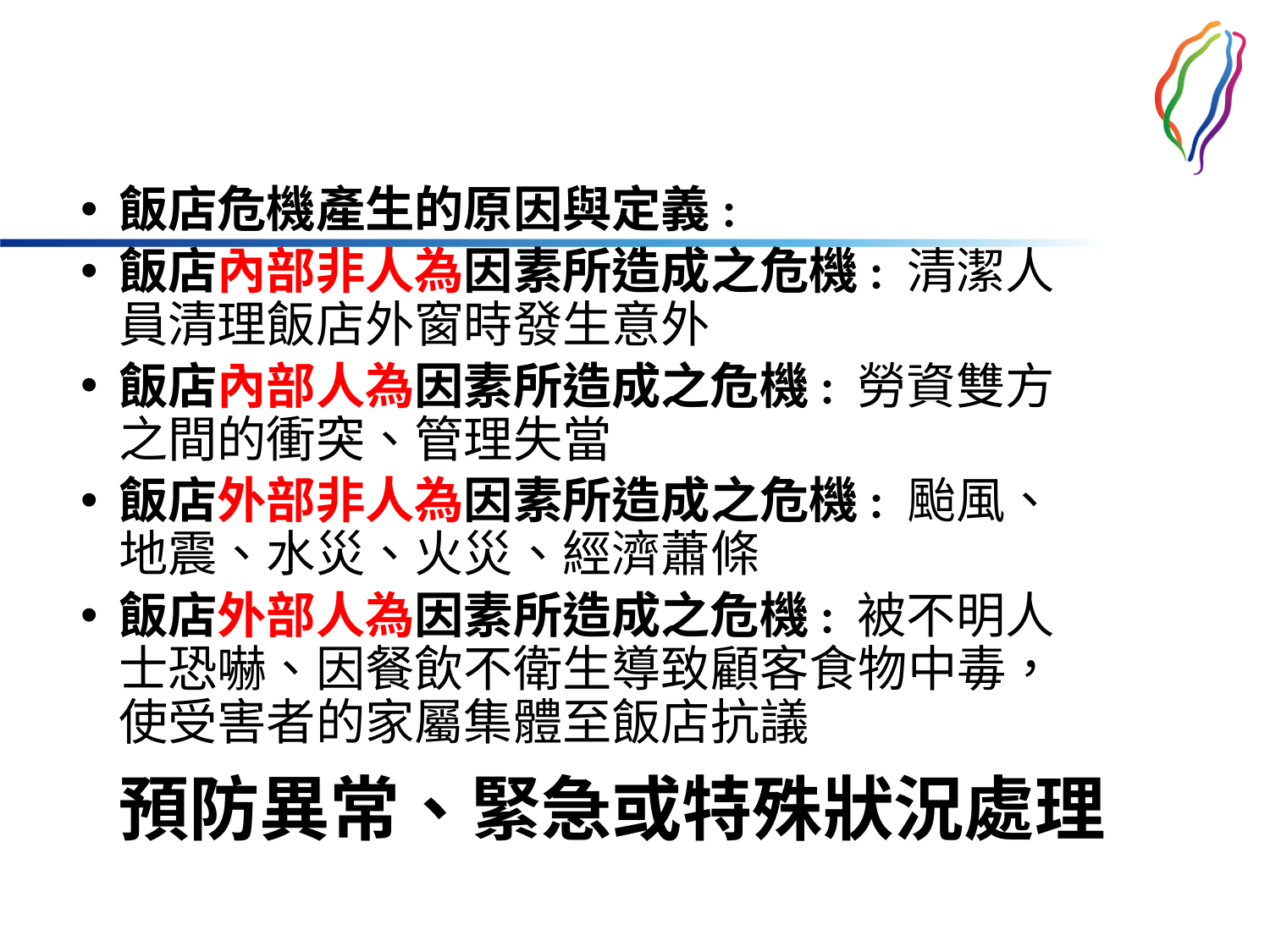

飯店危機產生的原因與定義:
飯店內部非人為因素所造成之危機: 清潔人員清理飯店外窗時發生意外
飯店內部人為因素所造成之危機: 勞資雙方之間的衝突、管理失當
飯店外部非人為因素所造成之危機: 颱風、地震、水災、火災、經濟蕭條
飯店外部人為因素所造成之危機: 被不明人士恐嚇、因餐飲不衛生導致顧客食物中毒，使受害者的家屬集體至飯店抗議

# 預防異常、緊急或特殊狀況處理